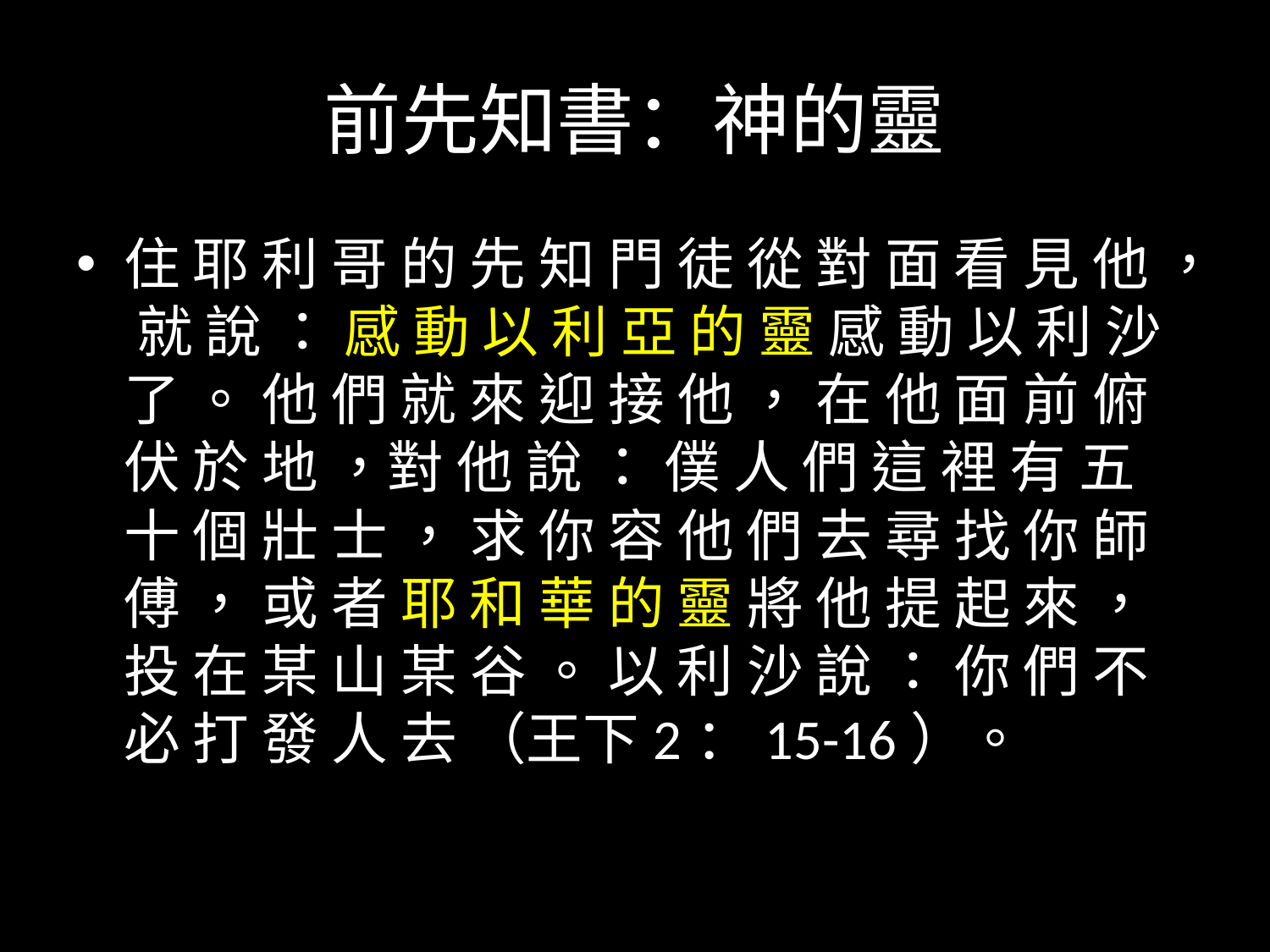

# 前先知書：神的靈
住 耶 利 哥 的 先 知 門 徒 從 對 面 看 見 他 ， 就 說 ： 感 動 以 利 亞 的 靈 感 動 以 利 沙 了 。 他 們 就 來 迎 接 他 ， 在 他 面 前 俯 伏 於 地 ，對 他 說 ： 僕 人 們 這 裡 有 五 十 個 壯 士 ， 求 你 容 他 們 去 尋 找 你 師 傅 ， 或 者 耶 和 華 的 靈 將 他 提 起 來 ， 投 在 某 山 某 谷 。 以 利 沙 說 ： 你 們 不 必 打 發 人 去 （王下2：15-16）。